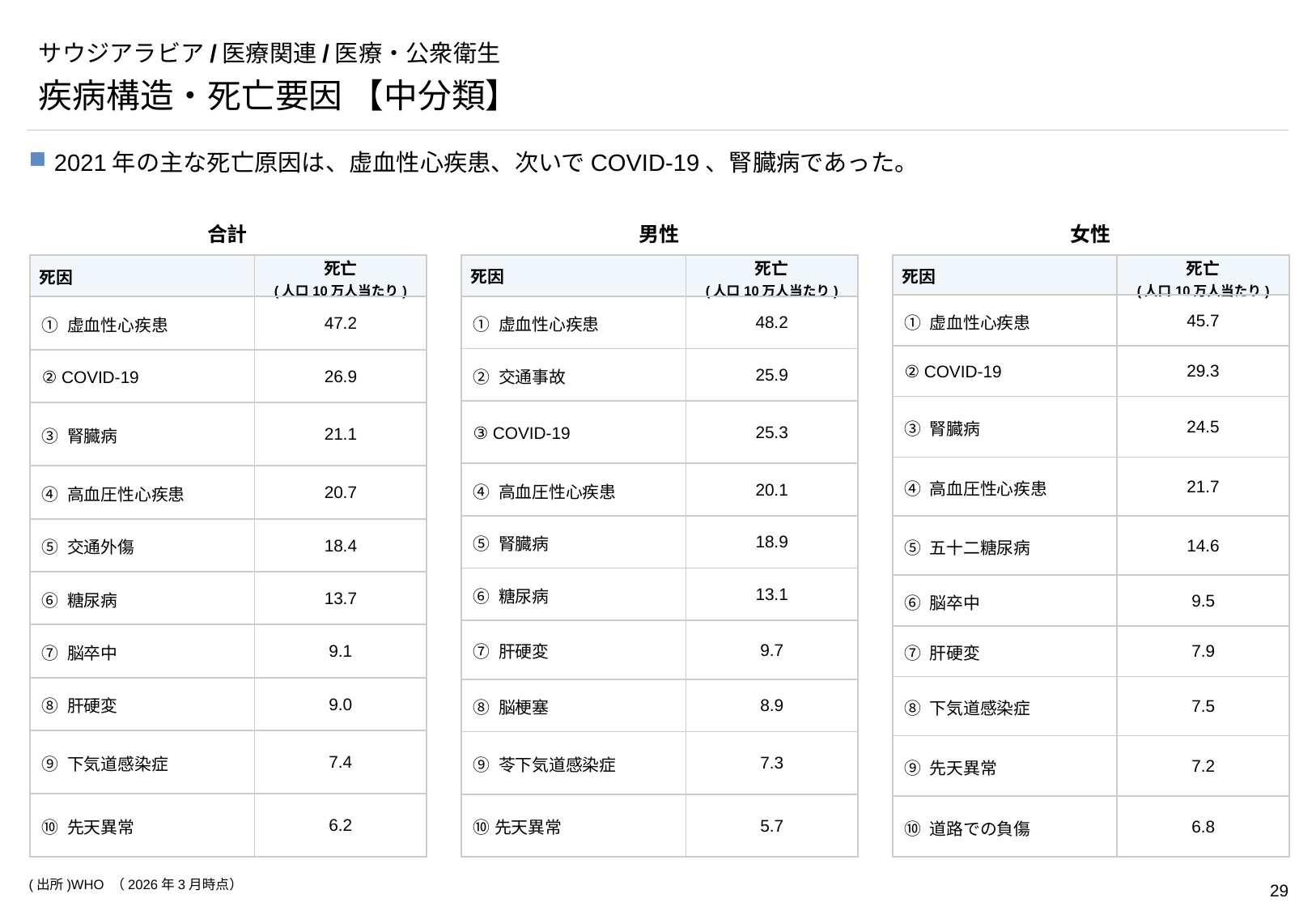

# サウジアラビア/医療関連/医療・公衆衛生
疾病構造・死亡要因 【中分類】
2021年の主な死亡原因は、虚血性心疾患、次いでCOVID-19、腎臓病であった。
合計
男性
女性
| 死因 | 死亡 (人口10万人当たり) |
| --- | --- |
| ① 虚血性心疾患 | 47.2 |
| ② COVID-19 | 26.9 |
| ③ 腎臓病 | 21.1 |
| ④ 高血圧性心疾患 | 20.7 |
| ⑤ 交通外傷 | 18.4 |
| ⑥ 糖尿病 | 13.7 |
| ⑦ 脳卒中 | 9.1 |
| ⑧ 肝硬変 | 9.0 |
| ⑨ 下気道感染症 | 7.4 |
| ⑩ 先天異常 | 6.2 |
| 死因 | 死亡 (人口10万人当たり) |
| --- | --- |
| ① 虚血性心疾患 | 48.2 |
| ② 交通事故 | 25.9 |
| ③ COVID-19 | 25.3 |
| ④ 高血圧性心疾患 | 20.1 |
| ⑤ 腎臓病 | 18.9 |
| ⑥ 糖尿病 | 13.1 |
| ⑦ 肝硬変 | 9.7 |
| ⑧ 脳梗塞 | 8.9 |
| ⑨ 苓下気道感染症 | 7.3 |
| ⑩先天異常 | 5.7 |
| 死因 | 死亡 (人口10万人当たり) |
| --- | --- |
| ① 虚血性心疾患 | 45.7 |
| ② COVID-19 | 29.3 |
| ③ 腎臓病 | 24.5 |
| ④ 高血圧性心疾患 | 21.7 |
| ⑤ 五十二糖尿病 | 14.6 |
| ⑥ 脳卒中 | 9.5 |
| ⑦ 肝硬変 | 7.9 |
| ⑧ 下気道感染症 | 7.5 |
| ⑨ 先天異常 | 7.2 |
| ⑩ 道路での負傷 | 6.8 |
(出所)WHO （2026年3月時点）